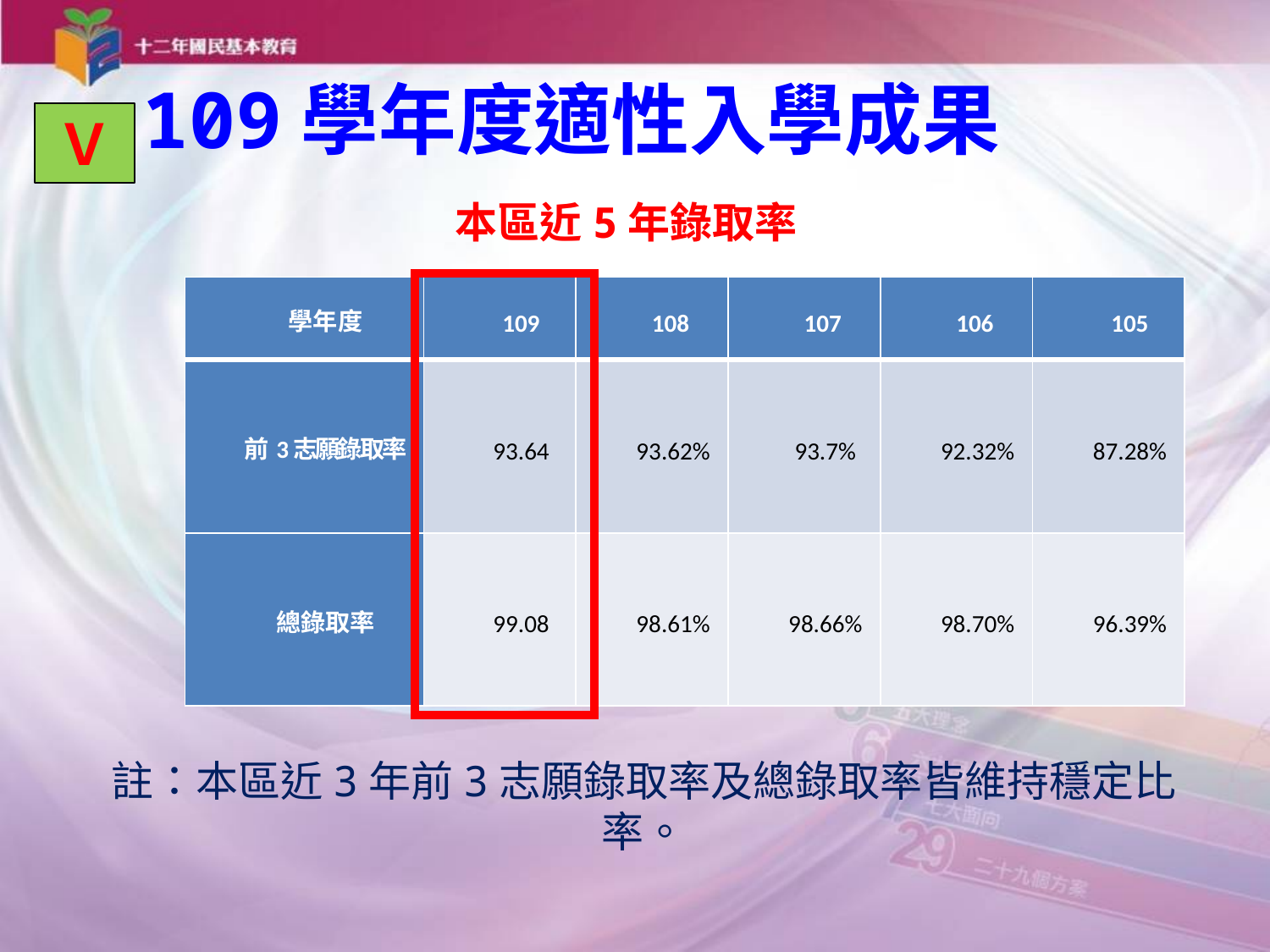

109學年度適性入學成果
Ｖ
本區近5年錄取率

| 學年度 | 109 | 108 | 107 | 106 | 105 |
| --- | --- | --- | --- | --- | --- |
| 前3志願錄取率 | 93.64 | 93.62% | 93.7% | 92.32% | 87.28% |
| 總錄取率 | 99.08 | 98.61% | 98.66% | 98.70% | 96.39% |
註：本區近3年前3志願錄取率及總錄取率皆維持穩定比率。